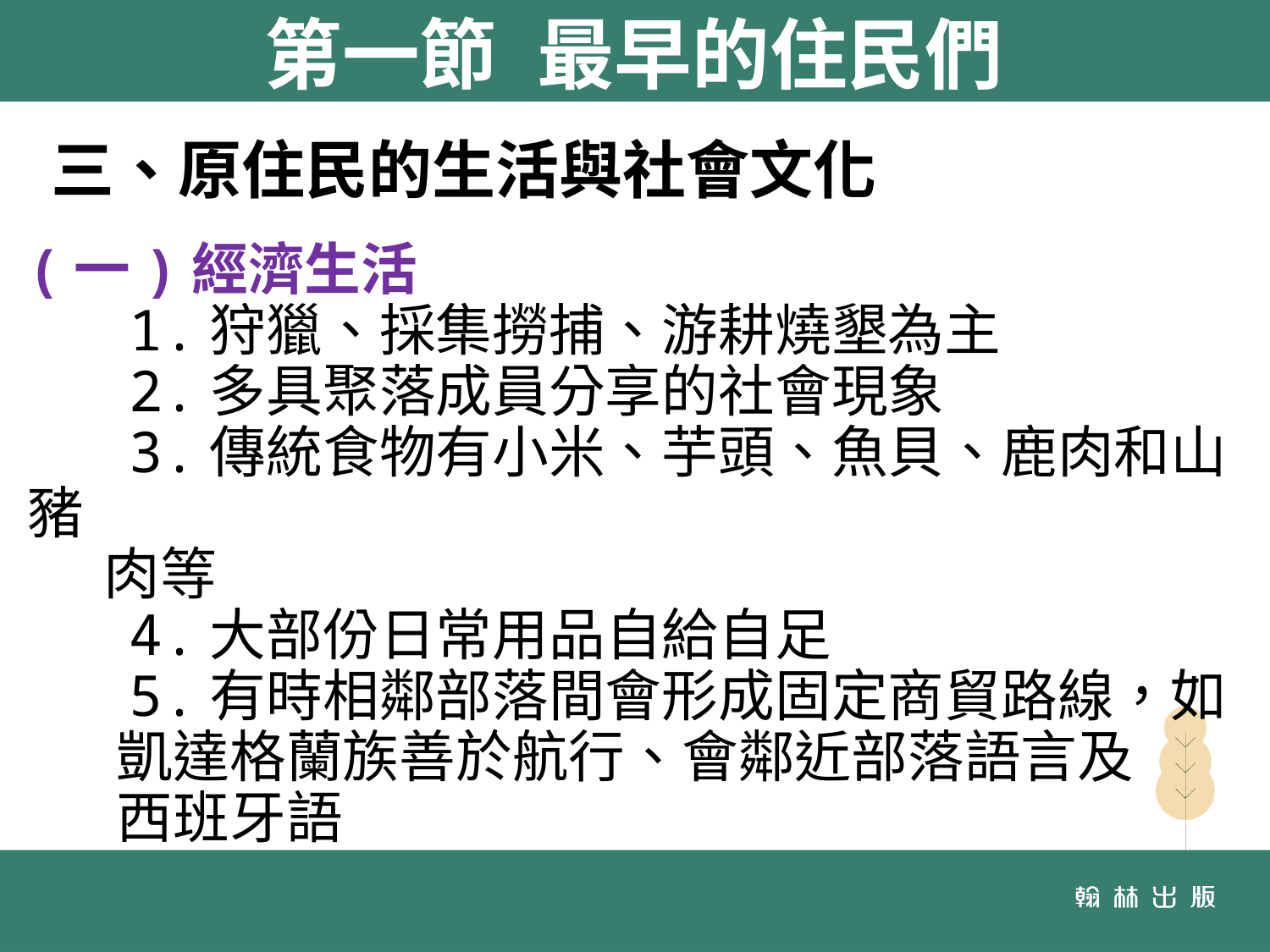

# 第一節  最早的住民們
三、原住民的生活與社會文化
(一)經濟生活
   1.狩獵、採集撈捕、游耕燒墾為主
   2.多具聚落成員分享的社會現象
   3.傳統食物有小米、芋頭、魚貝、鹿肉和山豬
     肉等
   4.大部份日常用品自給自足
   5.有時相鄰部落間會形成固定商貿路線，如
      凱達格蘭族善於航行、會鄰近部落語言及
      西班牙語